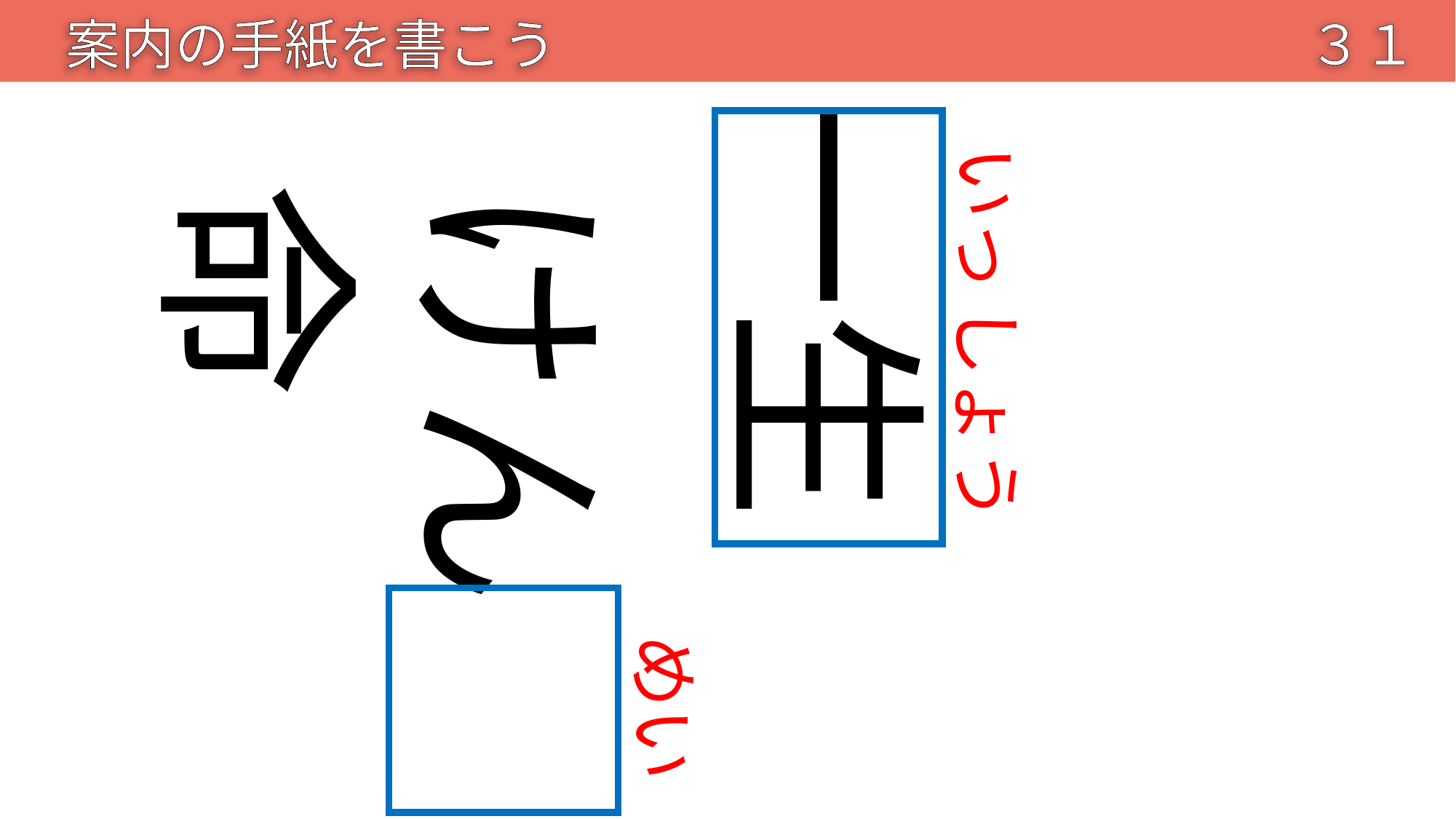

案内の手紙を書こう
３１
一生

いっ
けん命
しょう

めい